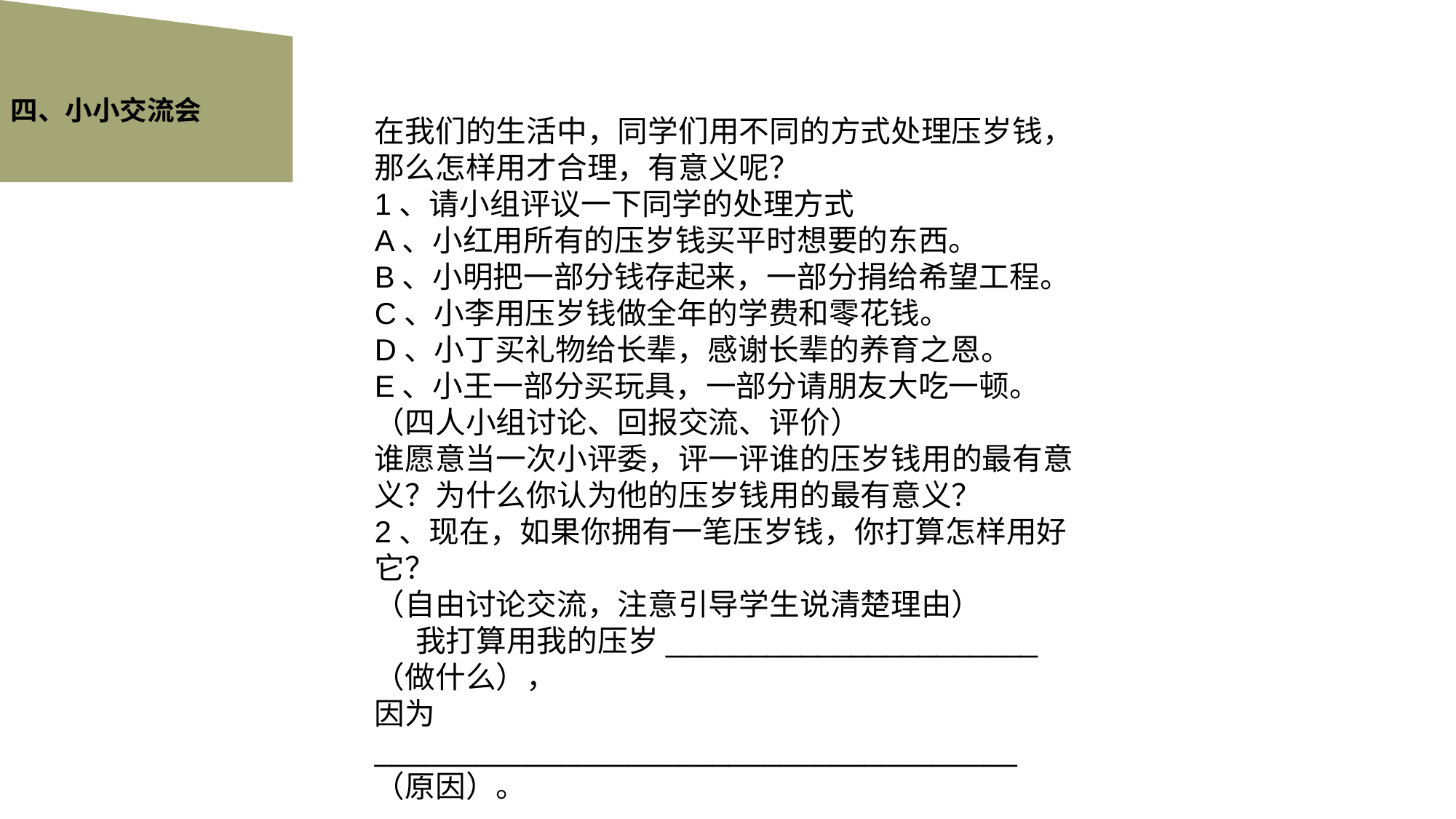

四、小小交流会
在我们的生活中，同学们用不同的方式处理压岁钱，那么怎样用才合理，有意义呢？
1、请小组评议一下同学的处理方式
A、小红用所有的压岁钱买平时想要的东西。
B、小明把一部分钱存起来，一部分捐给希望工程。
C、小李用压岁钱做全年的学费和零花钱。
D、小丁买礼物给长辈，感谢长辈的养育之恩。
E、小王一部分买玩具，一部分请朋友大吃一顿。
（四人小组讨论、回报交流、评价）
谁愿意当一次小评委，评一评谁的压岁钱用的最有意义？为什么你认为他的压岁钱用的最有意义？
2、现在，如果你拥有一笔压岁钱，你打算怎样用好它？
（自由讨论交流，注意引导学生说清楚理由）
     我打算用我的压岁______________________（做什么），
因为______________________________________（原因）。